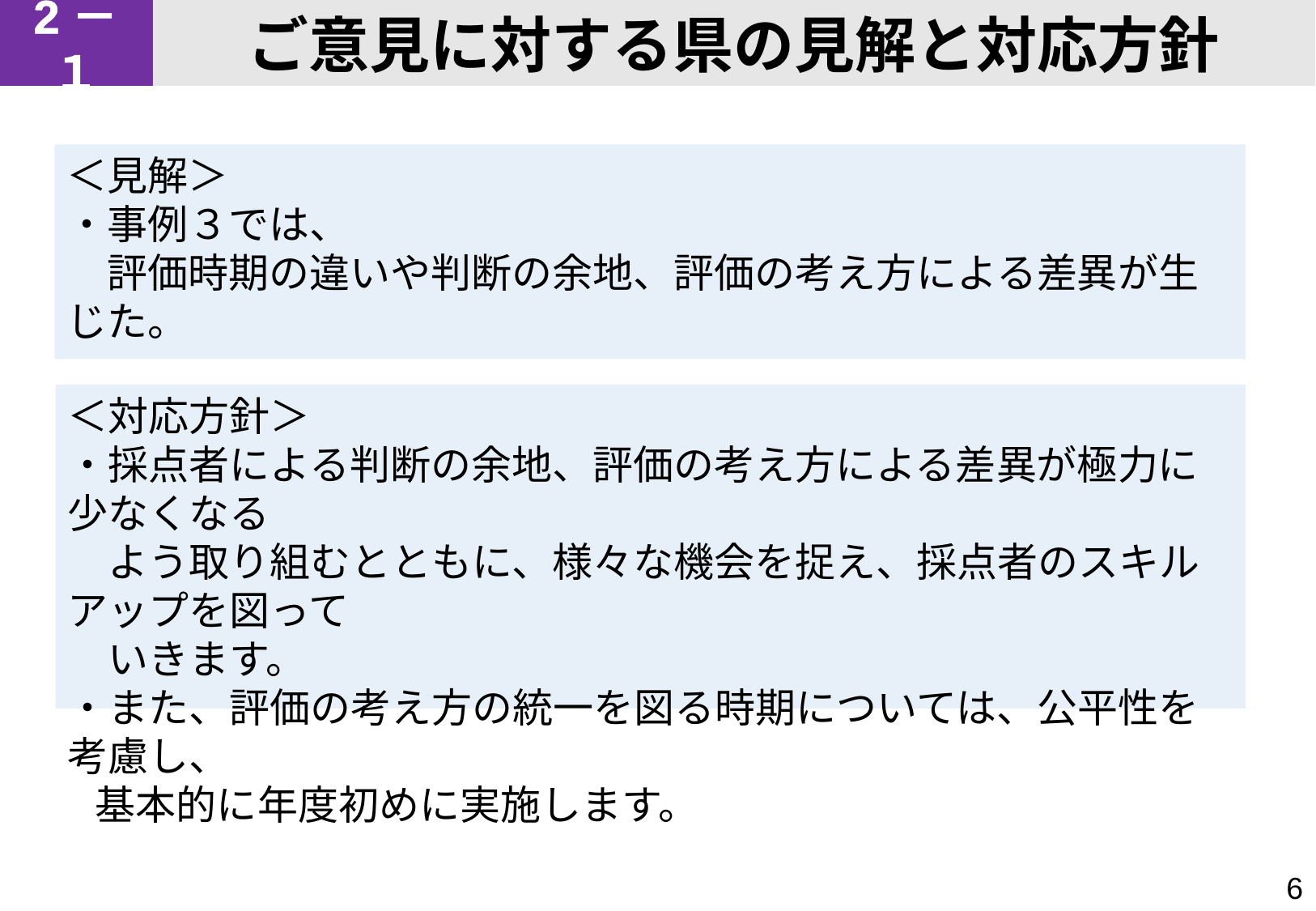

2－１
ご意見に対する県の見解と対応方針
＜見解＞
・事例３では、
　評価時期の違いや判断の余地、評価の考え方による差異が生じた。

＜対応方針＞
・採点者による判断の余地、評価の考え方による差異が極力に少なくなる
　よう取り組むとともに、様々な機会を捉え、採点者のスキルアップを図って
　いきます。
・また、評価の考え方の統一を図る時期については、公平性を考慮し、
  基本的に年度初めに実施します。

6